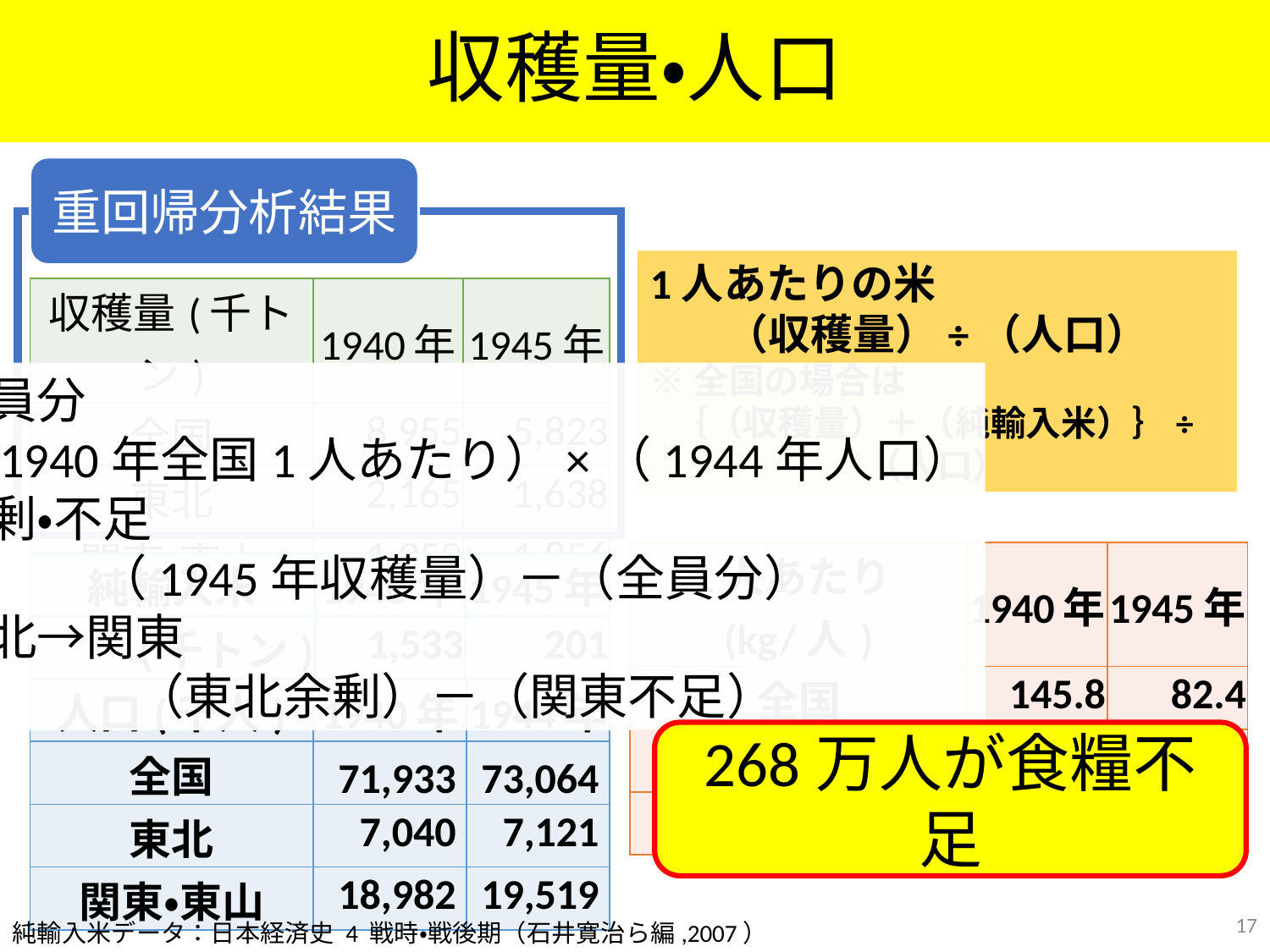

# 収穫量・人口
重回帰分析結果

1人あたりの米
（収穫量）÷（人口）
※全国の場合は
｛（収穫量）＋（純輸入米）｝÷（人口）
| 収穫量(千トン) | 1940年 | 1945年 |
| --- | --- | --- |
| 全国 | 8,955 | 5,823 |
| 東北 | 2,165 | 1,638 |
| 関東・東山 | 1,959 | 1,856 |
全員分
（1940年全国1人あたり）×（1944年人口）
余剰・不足
（1945年収穫量）－（全員分）
東北→関東
（東北余剰）－（関東不足）
| 1人あたり(kg/人) | 1940年 | 1945年 |
| --- | --- | --- |
| 全国 | 145.8 | 82.4 |
| 東北 | 307.5 | 230 |
| 関東・東山 | 103.2 | 95.1 |
| 純輸入米 | 1940年 | 1945年 |
| --- | --- | --- |
| (千トン) | 1,533 | 201 |
| 人口(千人) | 1940年 | 1944年 |
| --- | --- | --- |
| 全国 | 71,933 | 73,064 |
| 東北 | 7,040 | 7,121 |
| 関東・東山 | 18,982 | 19,519 |
268万人が食糧不足
17
純輸入米データ：日本経済史 4 戦時・戦後期（石井寛治ら編,2007）